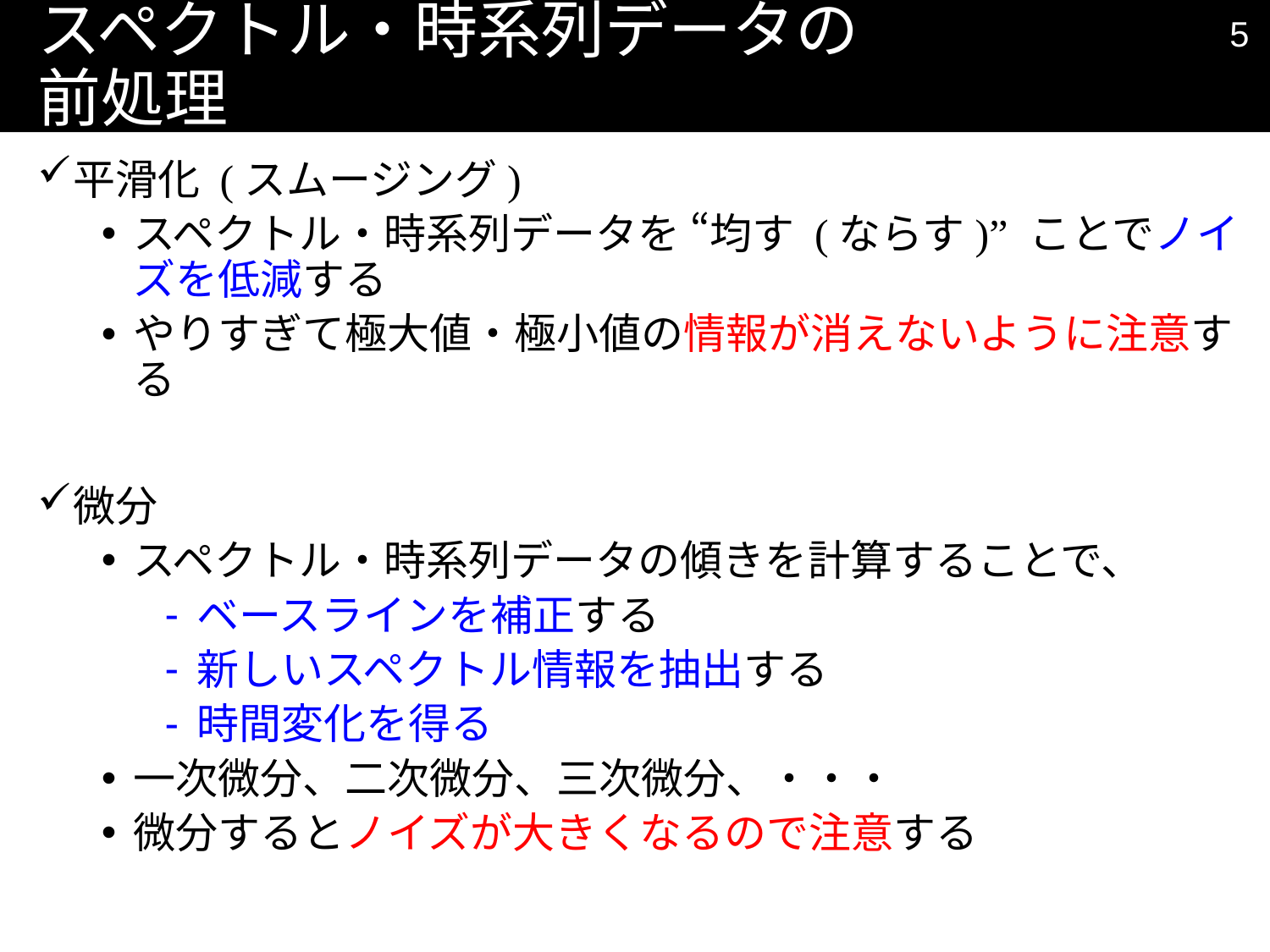

5
# スペクトル・時系列データの前処理
平滑化 (スムージング)
スペクトル・時系列データを “均す (ならす)” ことでノイズを低減する
やりすぎて極大値・極小値の情報が消えないように注意する

微分
スペクトル・時系列データの傾きを計算することで、
ベースラインを補正する
新しいスペクトル情報を抽出する
時間変化を得る
一次微分、二次微分、三次微分、・・・
微分するとノイズが大きくなるので注意する